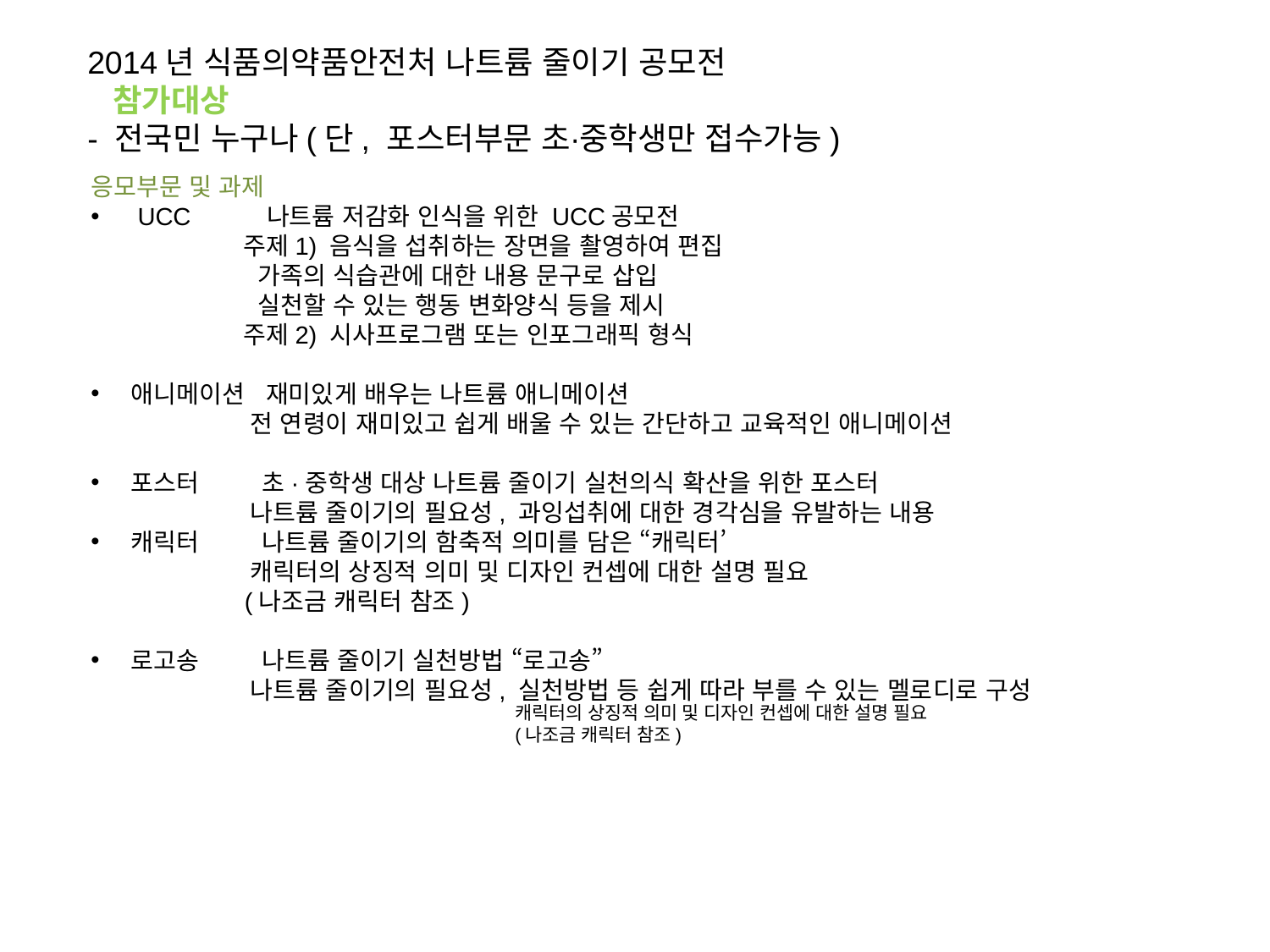

2014년 식품의약품안전처 나트륨 줄이기 공모전
  참가대상
- 전국민 누구나(단, 포스터부문 초∙중학생만 접수가능)
응모부문 및 과제
 UCC          나트륨 저감화 인식을 위한 UCC공모전
                     주제1) 음식을 섭취하는 장면을 촬영하여 편집
                       가족의 식습관에 대한 내용 문구로 삽입
                       실천할 수 있는 행동 변화양식 등을 제시
                     주제2) 시사프로그램 또는 인포그래픽 형식

애니메이션   재미있게 배우는 나트륨 애니메이션
                      전 연령이 재미있고 쉽게 배울 수 있는 간단하고 교육적인 애니메이션

포스터         초·중학생 대상 나트륨 줄이기 실천의식 확산을 위한 포스터
                      나트륨 줄이기의 필요성, 과잉섭취에 대한 경각심을 유발하는 내용
캐릭터         나트륨 줄이기의 함축적 의미를 담은 “캐릭터’
                      캐릭터의 상징적 의미 및 디자인 컨셉에 대한 설명 필요
                      (나조금 캐릭터 참조)

로고송         나트륨 줄이기 실천방법 “로고송”
                      나트륨 줄이기의 필요성, 실천방법 등 쉽게 따라 부를 수 있는 멜로디로 구성

캐릭터의 상징적 의미 및 디자인 컨셉에 대한 설명 필요
(나조금 캐릭터 참조)